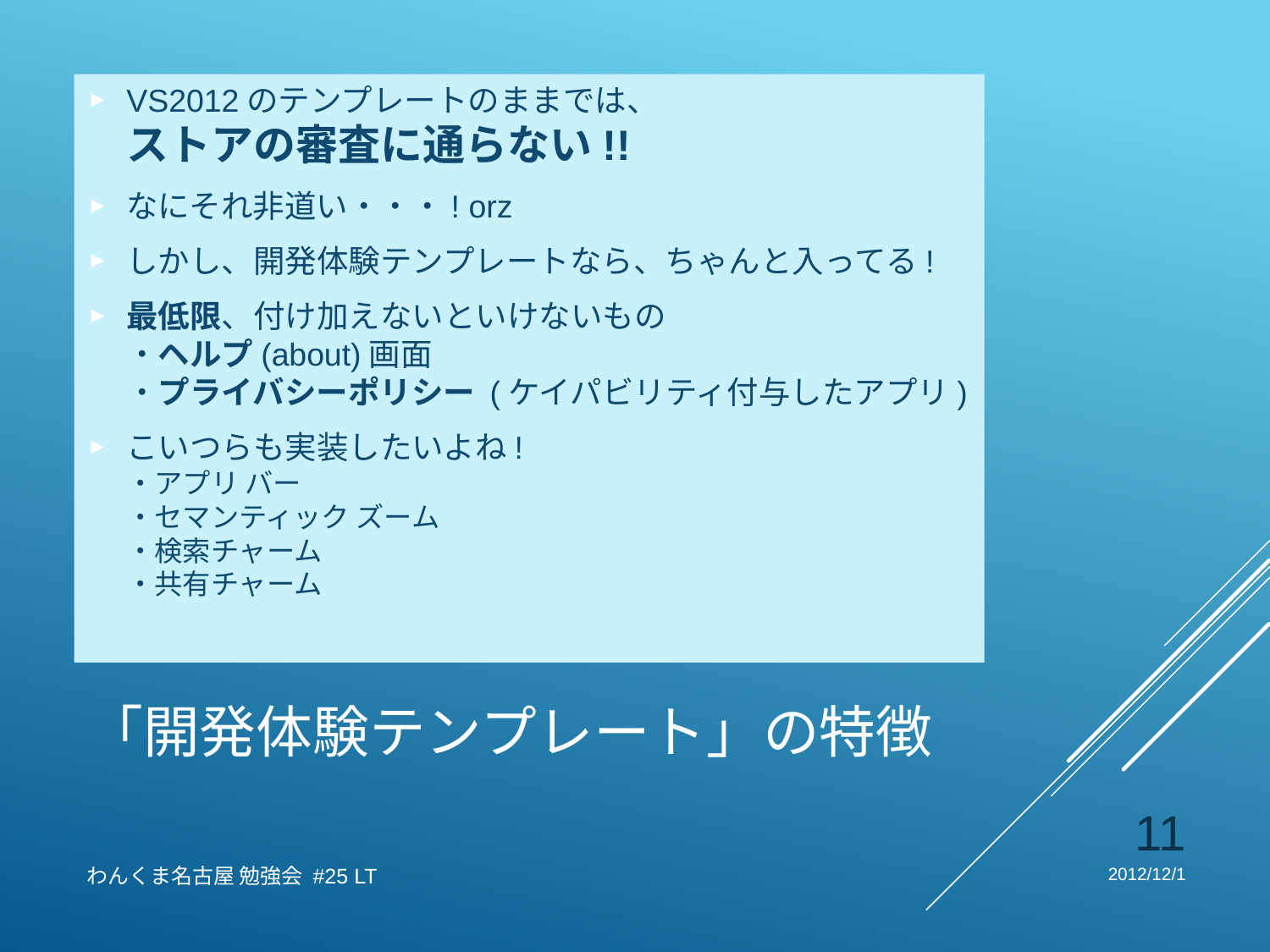

VS2012のテンプレートのままでは、
ストアの審査に通らない!!
なにそれ非道い・・・! orz
しかし、開発体験テンプレートなら、ちゃんと入ってる!
最低限、付け加えないといけないもの
・ヘルプ(about)画面
・プライバシーポリシー (ケイパビリティ付与したアプリ)
こいつらも実装したいよね!
・アプリ バー
・セマンティック ズーム
・検索チャーム
・共有チャーム
# 「開発体験テンプレート」の特徴
11
わんくま名古屋 勉強会 #25 LT
2012/12/1